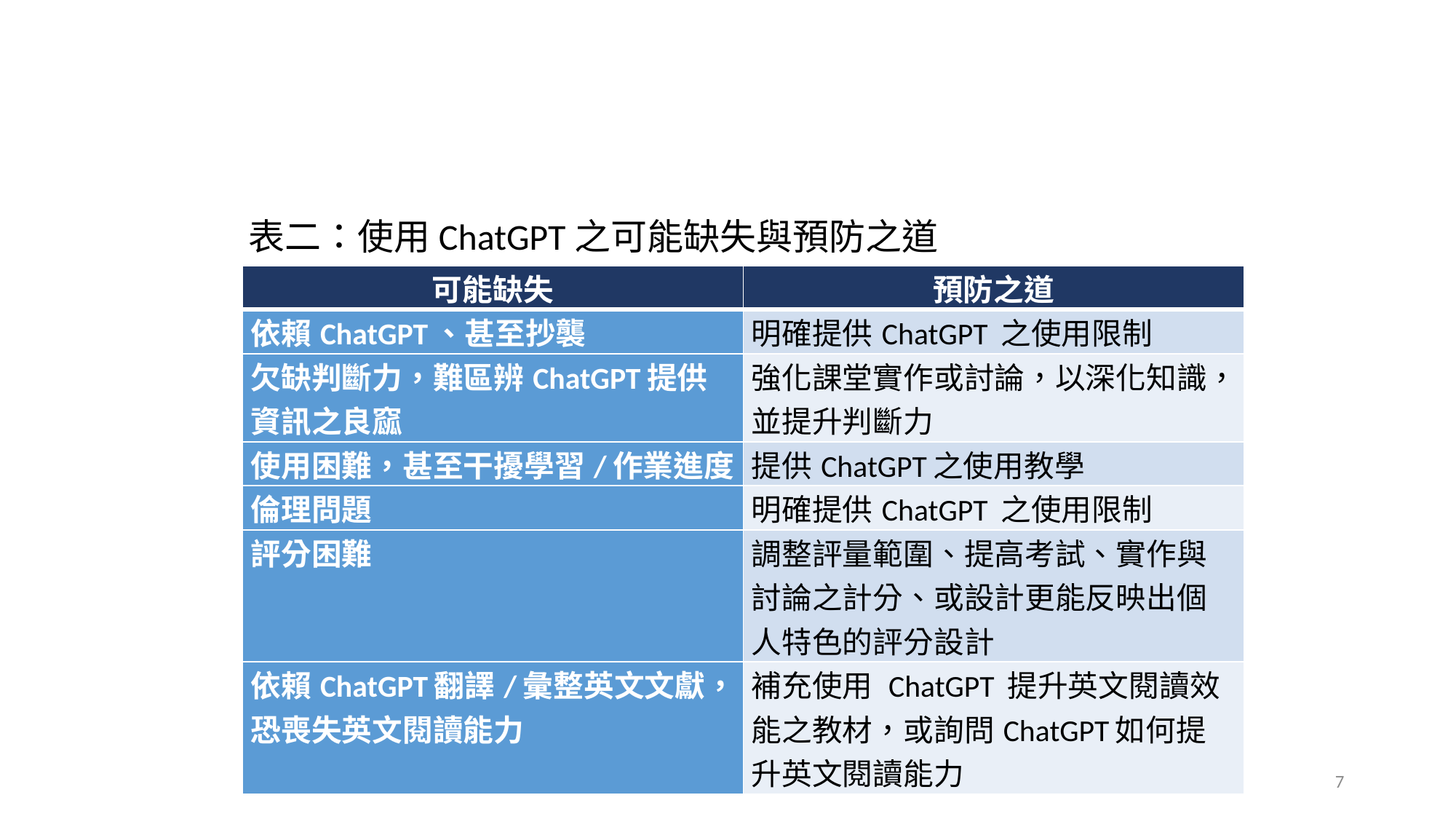

表二：使用ChatGPT之可能缺失與預防之道
| 可能缺失 | 預防之道 |
| --- | --- |
| 依賴ChatGPT、甚至抄襲 | 明確提供ChatGPT 之使用限制 |
| 欠缺判斷力，難區辨ChatGPT提供資訊之良窳 | 強化課堂實作或討論，以深化知識，並提升判斷力 |
| 使用困難，甚至干擾學習/作業進度 | 提供ChatGPT之使用教學 |
| 倫理問題 | 明確提供ChatGPT 之使用限制 |
| 評分困難 | 調整評量範圍、提高考試、實作與討論之計分、或設計更能反映出個人特色的評分設計 |
| 依賴ChatGPT翻譯/彙整英文文獻，恐喪失英文閱讀能力 | 補充使用 ChatGPT 提升英文閱讀效能之教材，或詢問ChatGPT如何提升英文閱讀能力 |
7